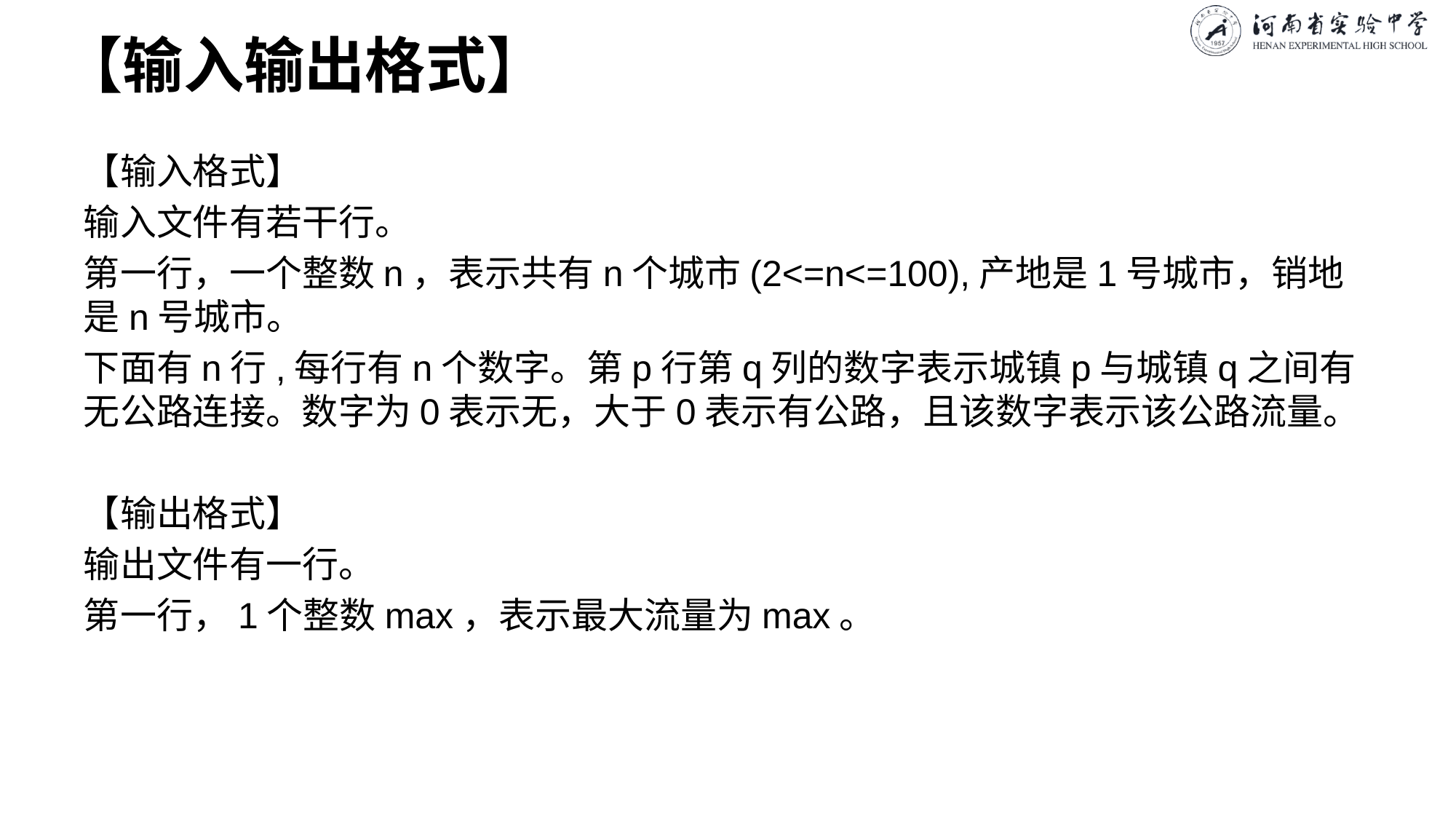

# 【输入输出格式】
【输入格式】
输入文件有若干行。
第一行，一个整数n，表示共有n个城市(2<=n<=100),产地是1号城市，销地是n号城市。
下面有n行,每行有n个数字。第p行第q列的数字表示城镇p与城镇q之间有无公路连接。数字为0表示无，大于0表示有公路，且该数字表示该公路流量。

【输出格式】
输出文件有一行。
第一行，1个整数max，表示最大流量为max。